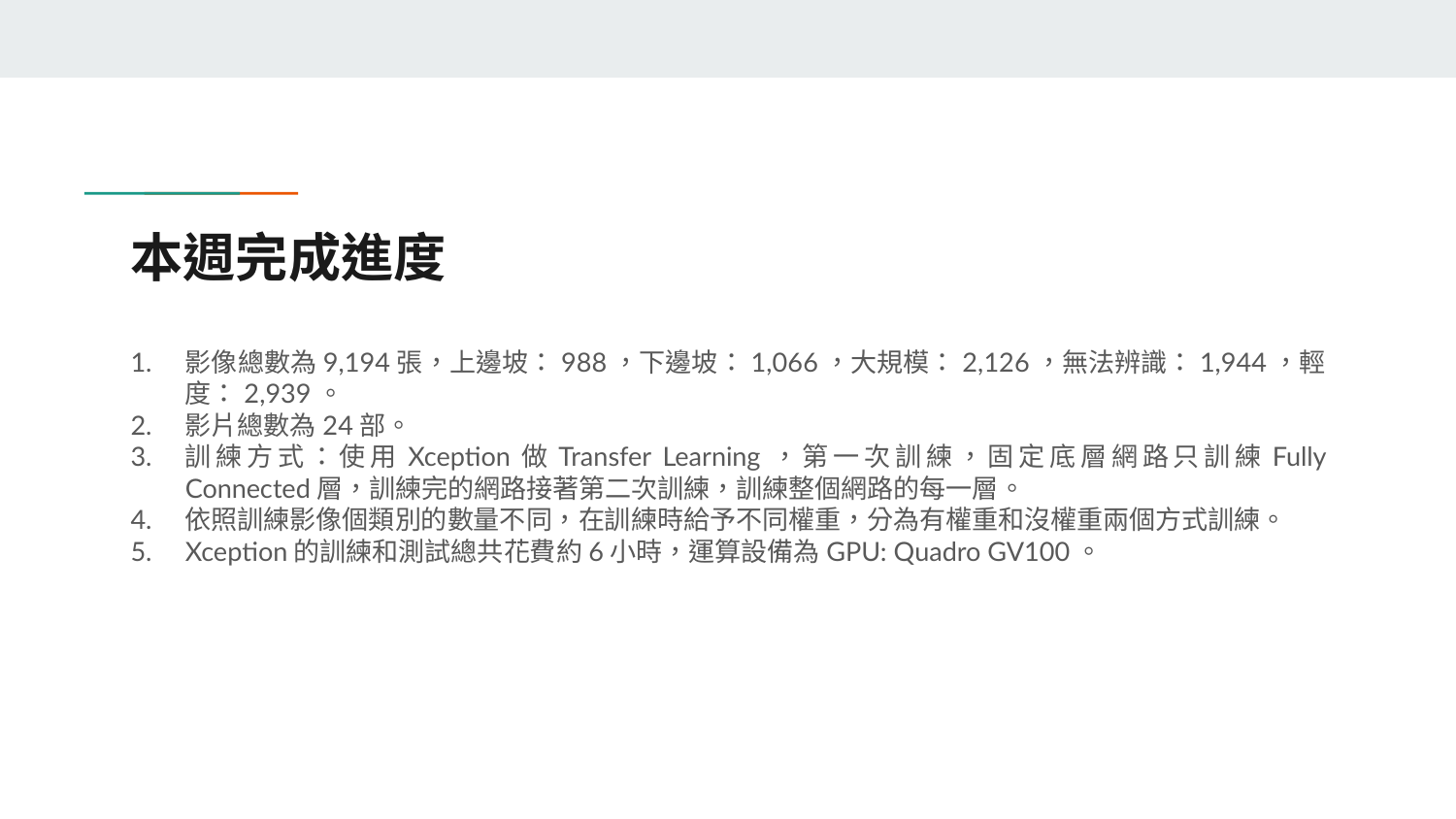

# 本週完成進度
影像總數為9,194張，上邊坡：988，下邊坡：1,066，大規模：2,126，無法辨識：1,944，輕度：2,939。
影片總數為24部。
訓練方式：使用Xception做Transfer Learning，第一次訓練，固定底層網路只訓練Fully Connected層，訓練完的網路接著第二次訓練，訓練整個網路的每一層。
依照訓練影像個類別的數量不同，在訓練時給予不同權重，分為有權重和沒權重兩個方式訓練。
Xception的訓練和測試總共花費約6小時，運算設備為GPU: Quadro GV100。